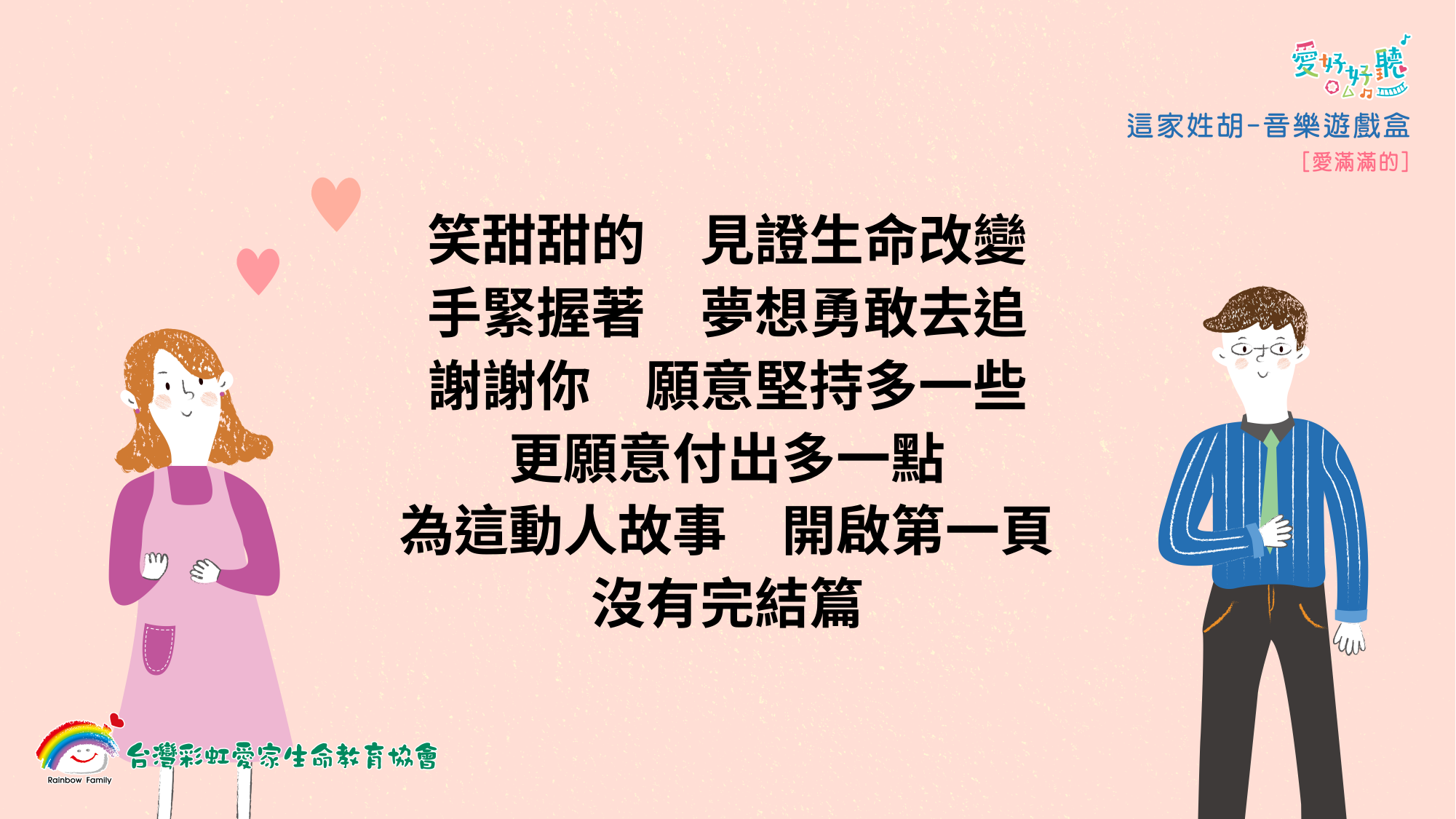

笑甜甜的　見證生命改變
手緊握著　夢想勇敢去追
謝謝你　願意堅持多一些
更願意付出多一點
為這動人故事　開啟第一頁
沒有完結篇